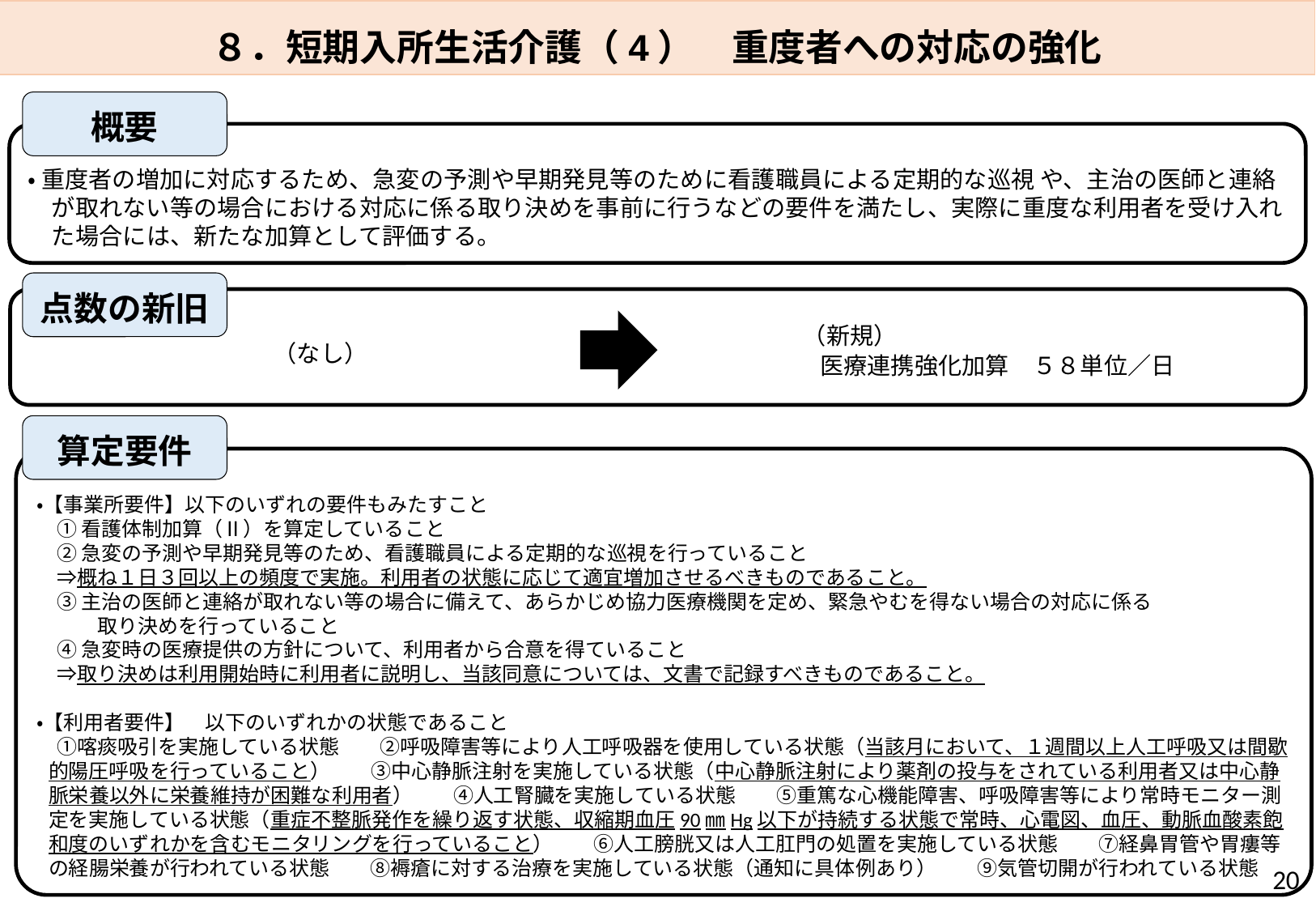

８．短期入所生活介護（4）　重度者への対応の強化
概要

・ 重度者の増加に対応するため、急変の予測や早期発見等のために看護職員による定期的な巡視 や、主治の医師と連絡が取れない等の場合における対応に係る取り決めを事前に行うなどの要件を満たし、実際に重度な利用者を受け入れた場合には、新たな加算として評価する。
点数の新旧

　　　（新規）
医療連携強化加算　５８単位／日
（なし）

算定要件

・【事業所要件】以下のいずれの要件もみたすこと
　① 看護体制加算（Ⅱ）を算定していること
　② 急変の予測や早期発見等のため、看護職員による定期的な巡視を行っていること
　⇒概ね１日３回以上の頻度で実施。利用者の状態に応じて適宜増加させるべきものであること。
　③ 主治の医師と連絡が取れない等の場合に備えて、あらかじめ協力医療機関を定め、緊急やむを得ない場合の対応に係る
　　　取り決めを行っていること
　④ 急変時の医療提供の方針について、利用者から合意を得ていること
　⇒取り決めは利用開始時に利用者に説明し、当該同意については、文書で記録すべきものであること。

・【利用者要件】　以下のいずれかの状態であること
　①喀痰吸引を実施している状態　　②呼吸障害等により人工呼吸器を使用している状態（当該月において、１週間以上人工呼吸又は間歇的陽圧呼吸を行っていること）　　③中心静脈注射を実施している状態（中心静脈注射により薬剤の投与をされている利用者又は中心静脈栄養以外に栄養維持が困難な利用者）　　④人工腎臓を実施している状態　　⑤重篤な心機能障害、呼吸障害等により常時モニター測定を実施している状態（重症不整脈発作を繰り返す状態、収縮期血圧90㎜Hg以下が持続する状態で常時、心電図、血圧、動脈血酸素飽和度のいずれかを含むモニタリングを行っていること）　　⑥人工膀胱又は人工肛門の処置を実施している状態　　⑦経鼻胃管や胃瘻等の経腸栄養が行われている状態　　⑧褥瘡に対する治療を実施している状態（通知に具体例あり）　　⑨気管切開が行われている状態
20